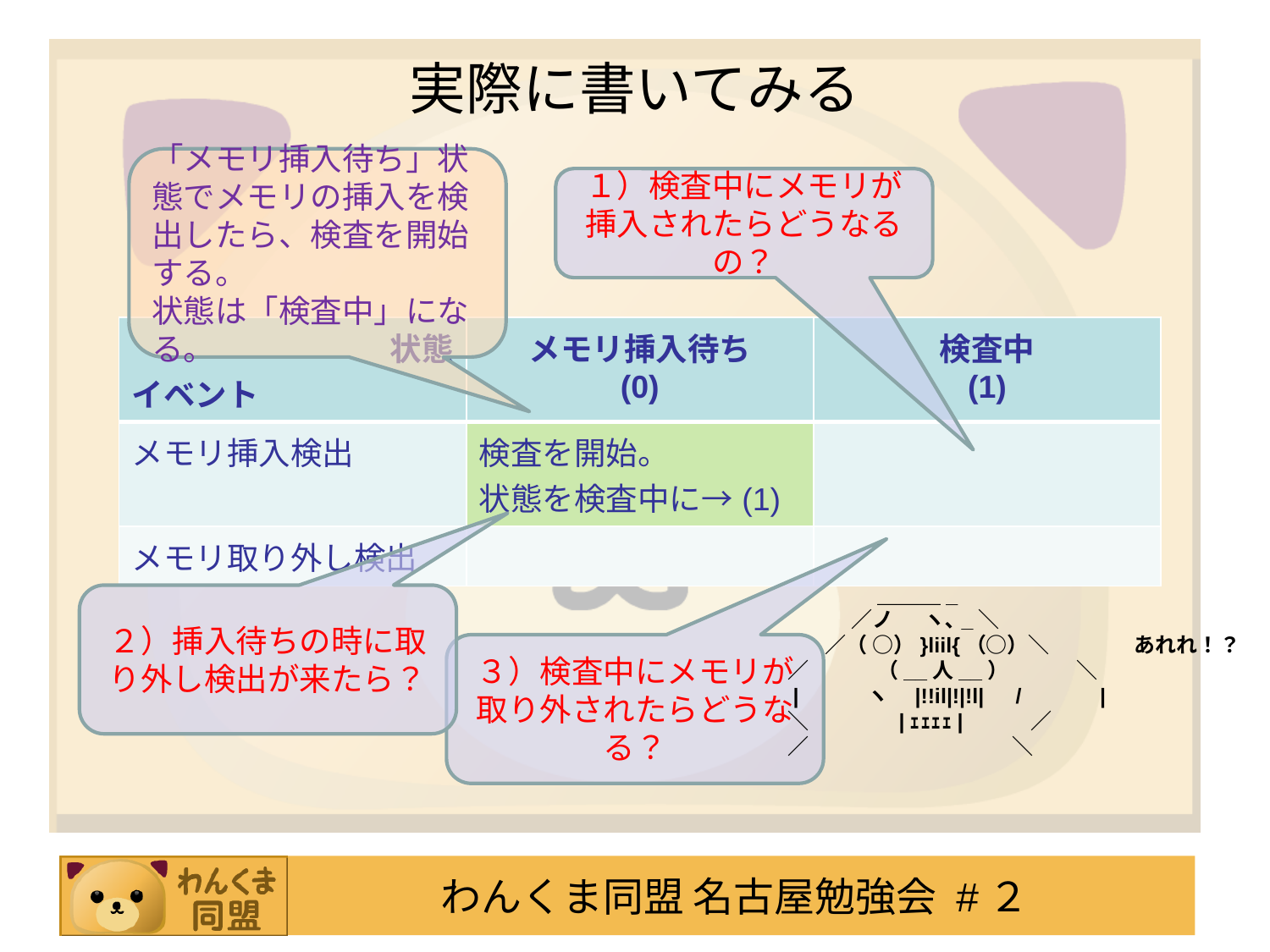

# 実際に書いてみる
「メモリ挿入待ち」状態でメモリの挿入を検出したら、検査を開始する。
状態は「検査中」になる。
１）検査中にメモリが挿入されたらどうなるの？
| 状態 イベント | メモリ挿入待ち (0) | 検査中 (1) |
| --- | --- | --- |
| メモリ挿入検出 | 検査を開始。 状態を検査中に→(1) |  |
| メモリ取り外し検出 |  |  |
　 　 　　　＿＿＿_
　 　　　／ノ 　 ヽ､_＼
　　　／（ ○）}liil{（○）＼　　　　あれれ！？
　 ／　　　 （__人__）　　 　＼
　 |　　　ヽ　|!!il|!|!l|　/　 　　|
　 ＼　　　　|ｪｪｪｪ| 　 　  ／
　 ／ 　 　 　　　　 　 　  ＼
２）挿入待ちの時に取り外し検出が来たら？
３）検査中にメモリが取り外されたらどうなる？